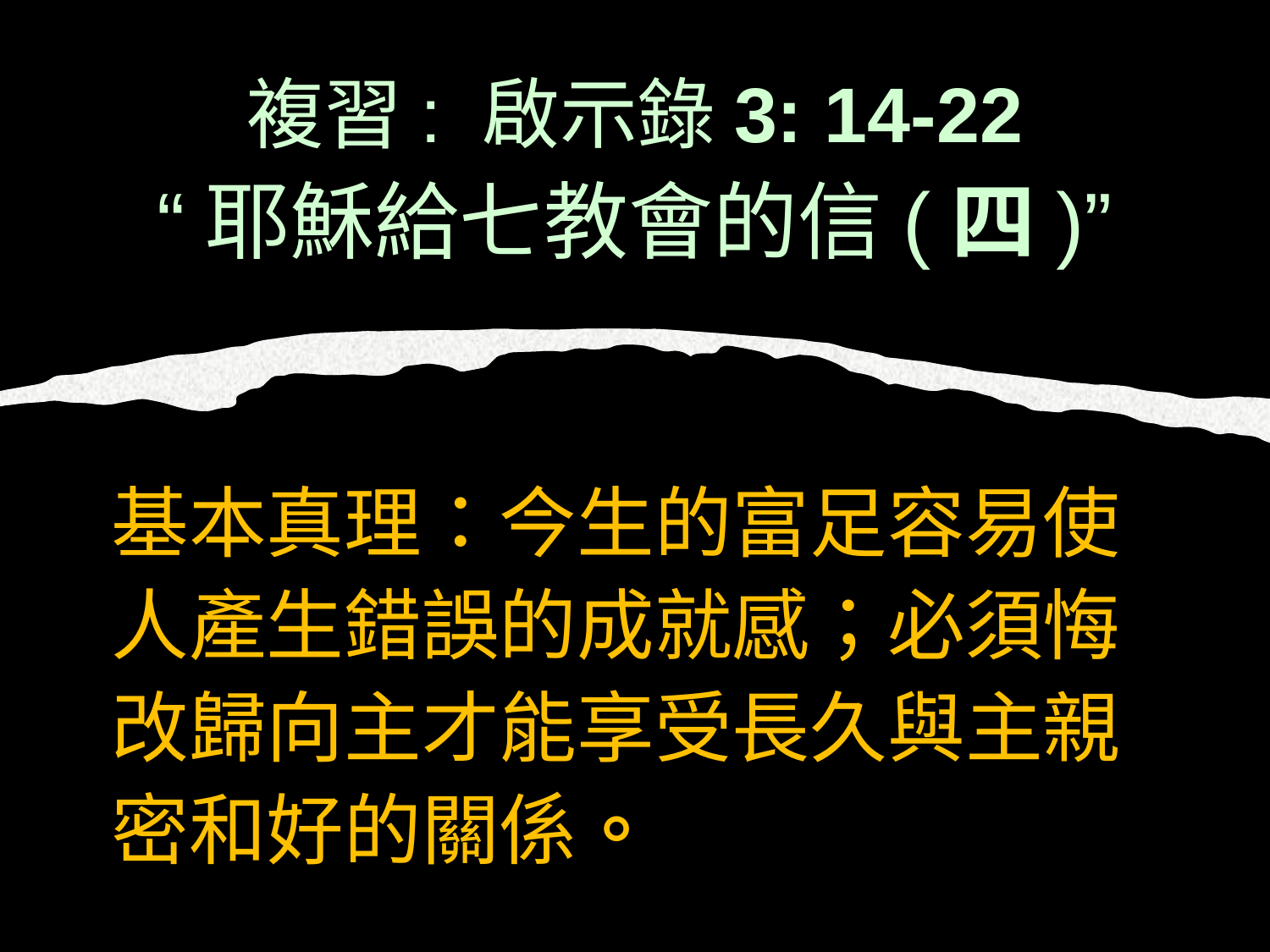

# 複習: 啟示錄3: 14-22 “耶穌給七教會的信(四)”

基本真理：今生的富足容易使人產生錯誤的成就感；必須悔改歸向主才能享受長久與主親密和好的關係。